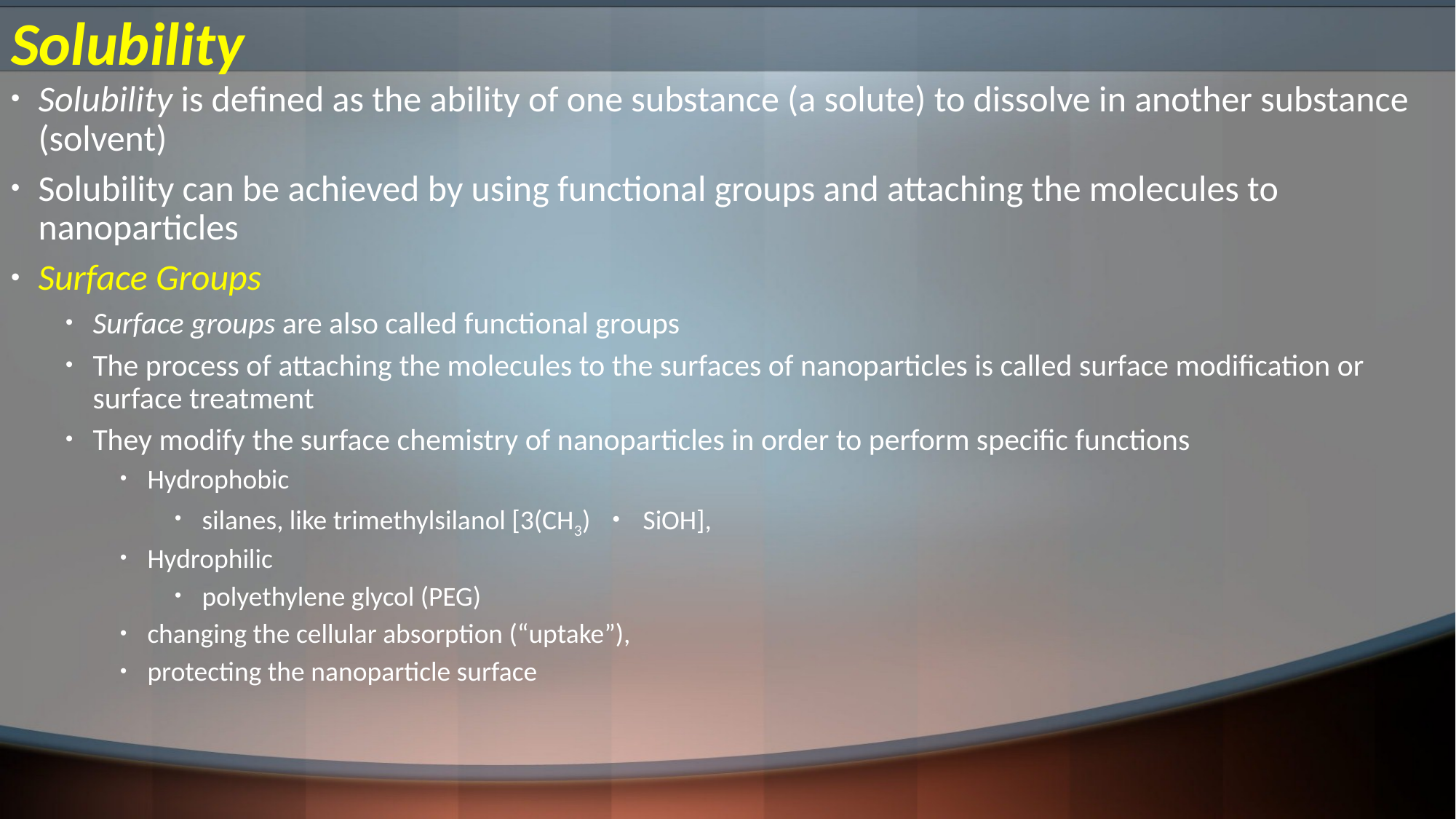

# Solubility
Solubility is defined as the ability of one substance (a solute) to dissolve in another substance (solvent)
Solubility can be achieved by using functional groups and attaching the molecules to nanoparticles
Surface Groups
Surface groups are also called functional groups
The process of attaching the molecules to the surfaces of nanoparticles is called surface modification or surface treatment
They modify the surface chemistry of nanoparticles in order to perform specific functions
Hydrophobic
silanes, like trimethylsilanol [3(CH3) ・ SiOH],
Hydrophilic
polyethylene glycol (PEG)
changing the cellular absorption (“uptake”),
protecting the nanoparticle surface